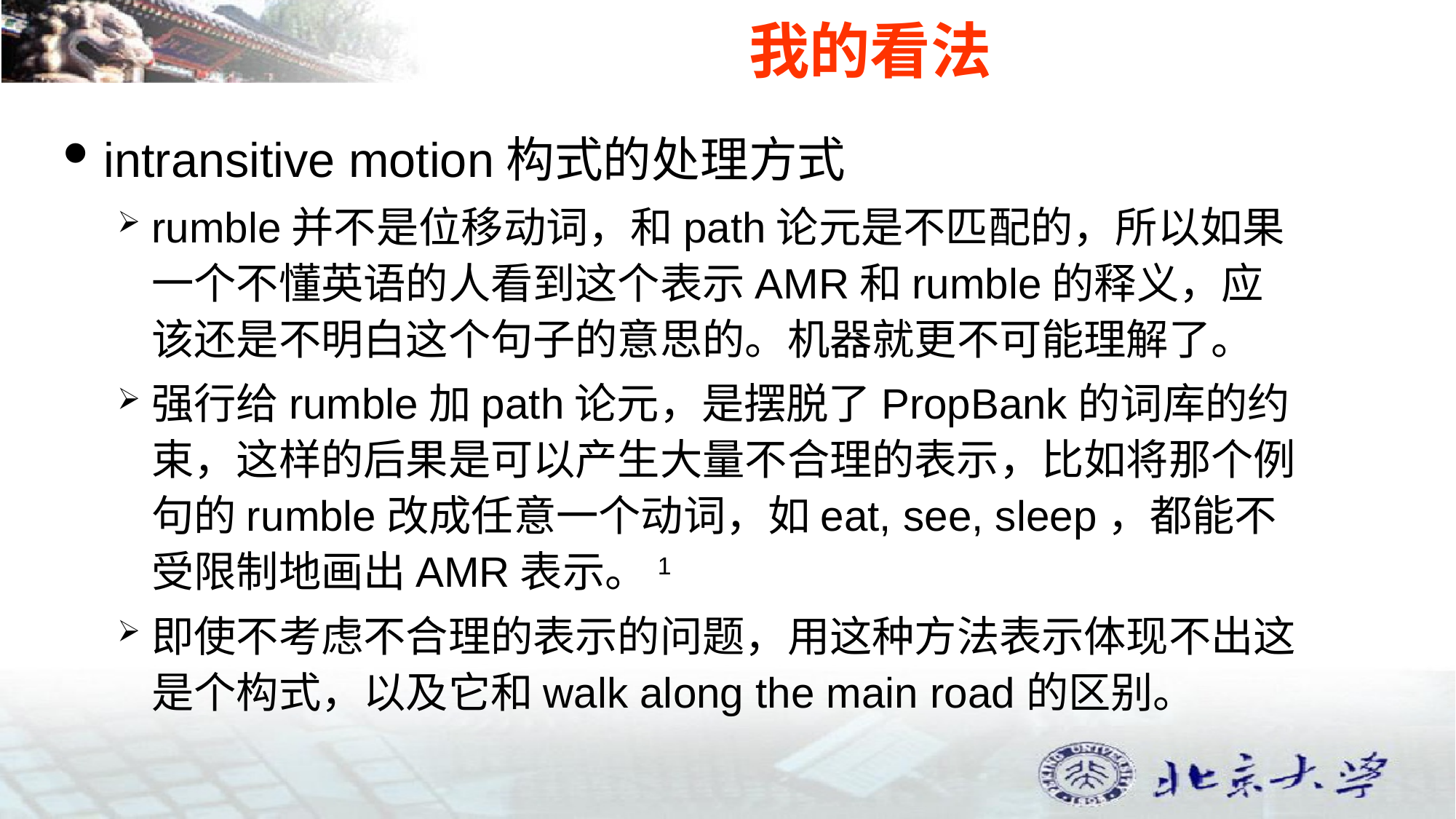

# 我的看法
intransitive motion构式的处理方式
rumble并不是位移动词，和path论元是不匹配的，所以如果一个不懂英语的人看到这个表示AMR和rumble的释义，应该还是不明白这个句子的意思的。机器就更不可能理解了。
强行给rumble加path论元，是摆脱了PropBank的词库的约束，这样的后果是可以产生大量不合理的表示，比如将那个例句的rumble改成任意一个动词，如eat, see, sleep，都能不受限制地画出AMR表示。1
即使不考虑不合理的表示的问题，用这种方法表示体现不出这是个构式，以及它和walk along the main road的区别。